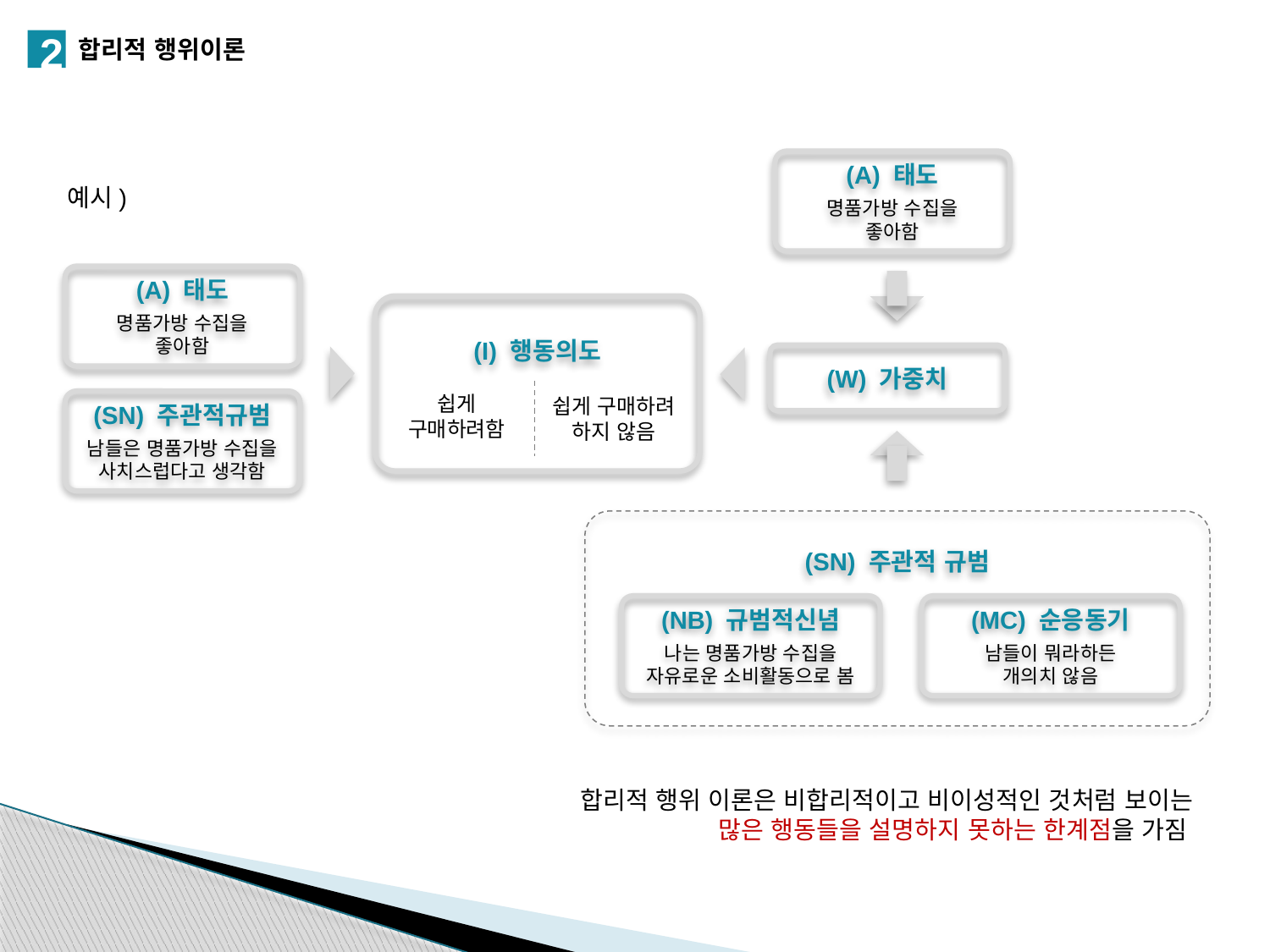

2
합리적 행위이론

(A) 태도
명품가방 수집을
좋아함
예시)
(A) 태도
명품가방 수집을
좋아함

(I) 행동의도

(W) 가중치

쉽게
구매하려함
쉽게 구매하려
하지 않음
(SN) 주관적규범
남들은 명품가방 수집을
사치스럽다고 생각함

(SN) 주관적 규범

(NB) 규범적신념
나는 명품가방 수집을
자유로운 소비활동으로 봄
(MC) 순응동기
남들이 뭐라하든
개의치 않음
합리적 행위 이론은 비합리적이고 비이성적인 것처럼 보이는
많은 행동들을 설명하지 못하는 한계점을 가짐